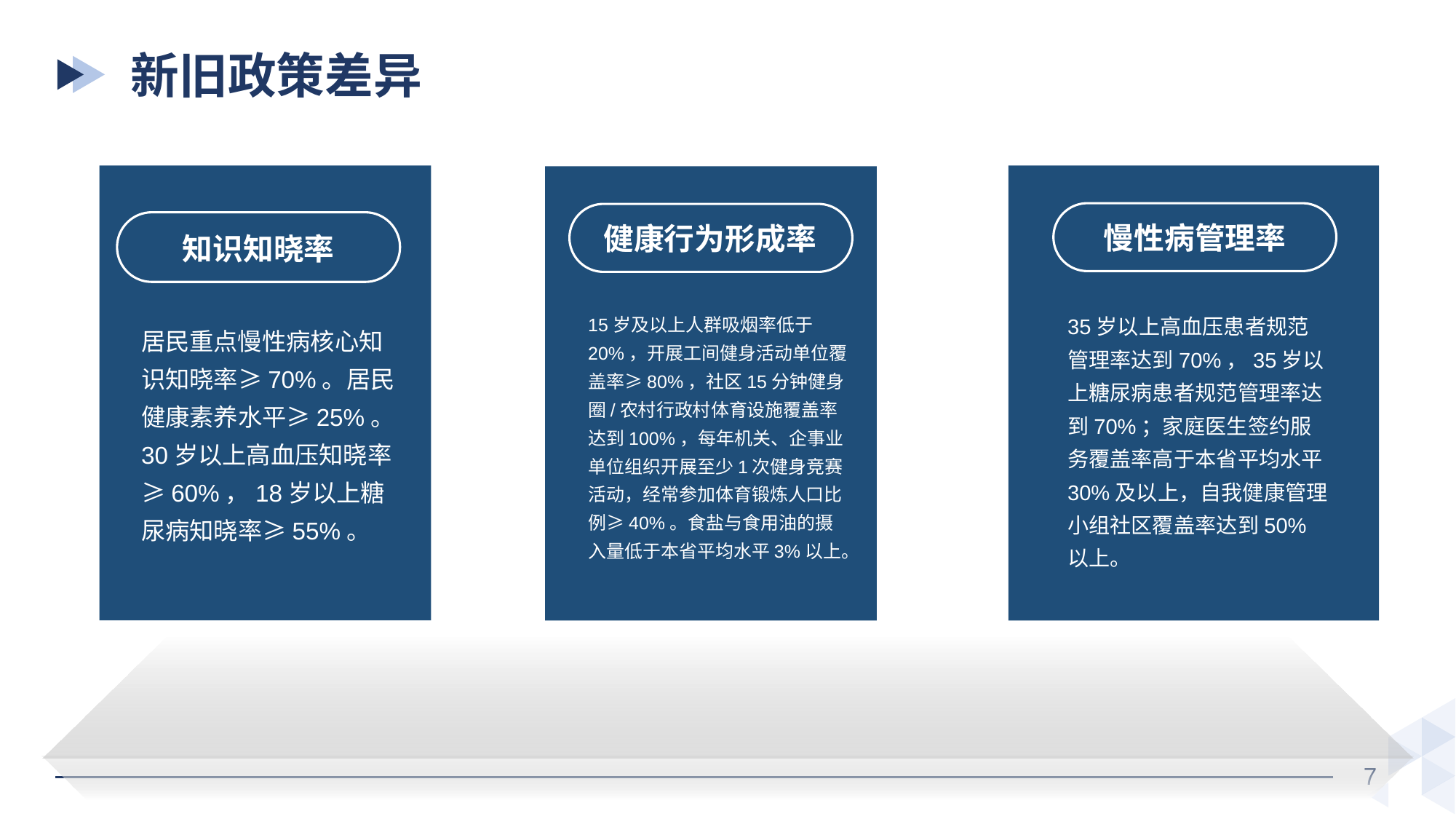

新旧政策差异

知识知晓率
居民重点慢性病核心知识知晓率≥70%。居民健康素养水平≥25%。30岁以上高血压知晓率≥60%，18岁以上糖尿病知晓率≥55%。

慢性病管理率
35岁以上高血压患者规范管理率达到70%，35岁以上糖尿病患者规范管理率达到70%；家庭医生签约服务覆盖率高于本省平均水平30%及以上，自我健康管理小组社区覆盖率达到50%以上。

健康行为形成率
15岁及以上人群吸烟率低于20%，开展工间健身活动单位覆盖率≥80%，社区15分钟健身圈/农村行政村体育设施覆盖率达到100%，每年机关、企事业单位组织开展至少1次健身竞赛活动，经常参加体育锻炼人口比例≥40%。食盐与食用油的摄入量低于本省平均水平3%以上。